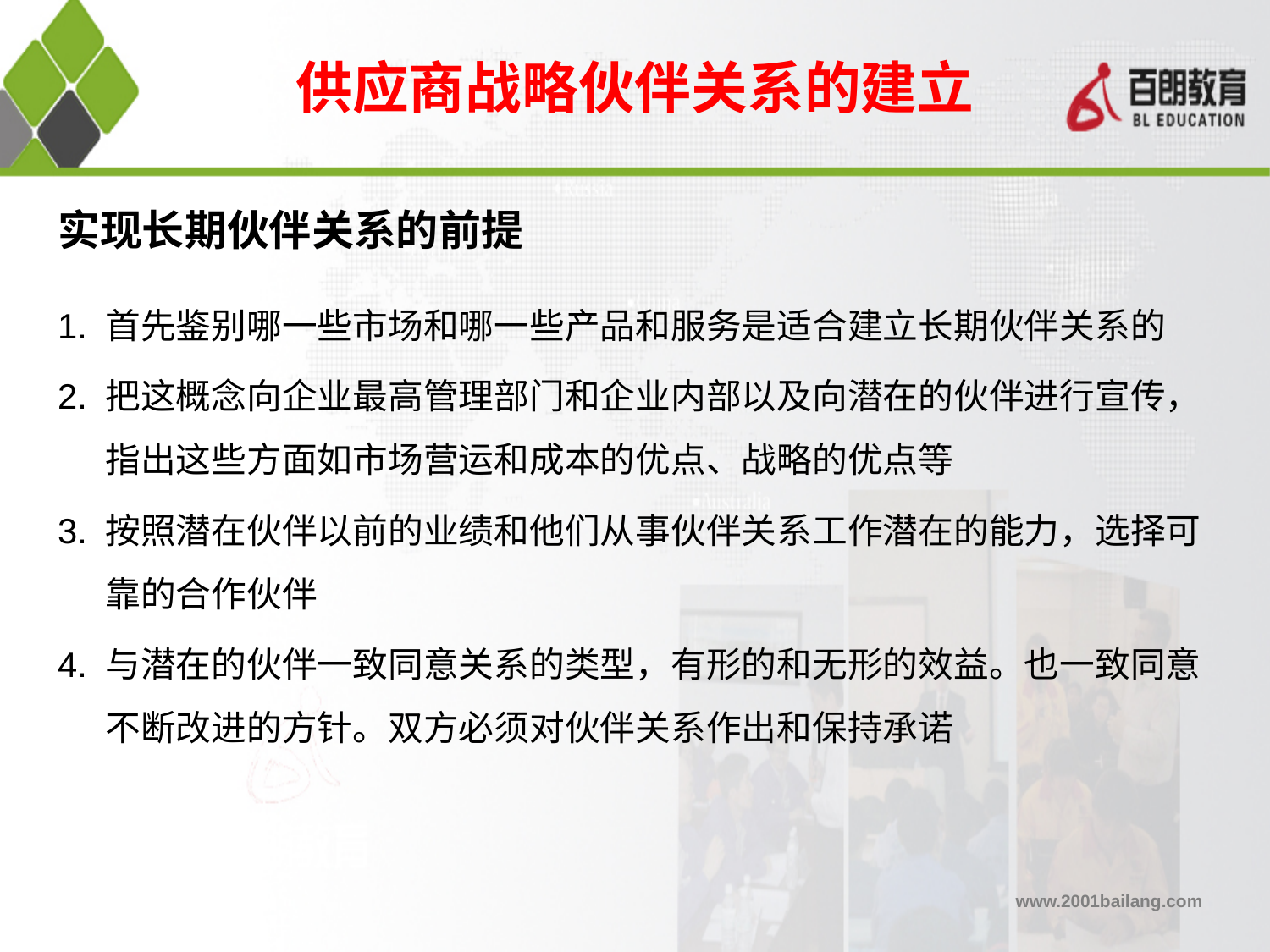

供应商战略伙伴关系的建立
# 实现长期伙伴关系的前提
1. 首先鉴别哪一些市场和哪一些产品和服务是适合建立长期伙伴关系的
2. 把这概念向企业最高管理部门和企业内部以及向潜在的伙伴进行宣传，指出这些方面如市场营运和成本的优点、战略的优点等
3. 按照潜在伙伴以前的业绩和他们从事伙伴关系工作潜在的能力，选择可靠的合作伙伴
4. 与潜在的伙伴一致同意关系的类型，有形的和无形的效益。也一致同意不断改进的方针。双方必须对伙伴关系作出和保持承诺